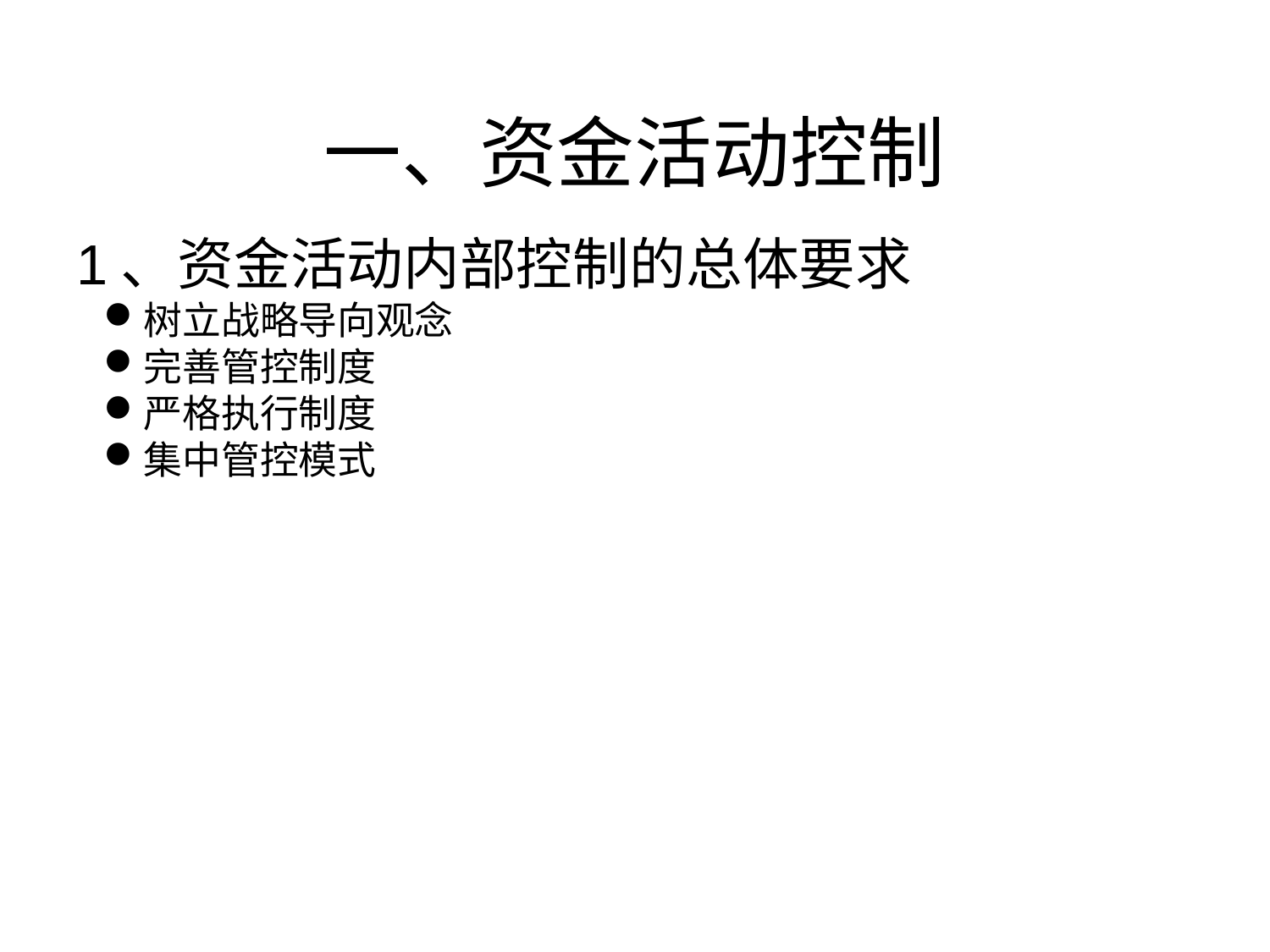

一、资金活动控制
1、资金活动内部控制的总体要求
树立战略导向观念
完善管控制度
严格执行制度
集中管控模式